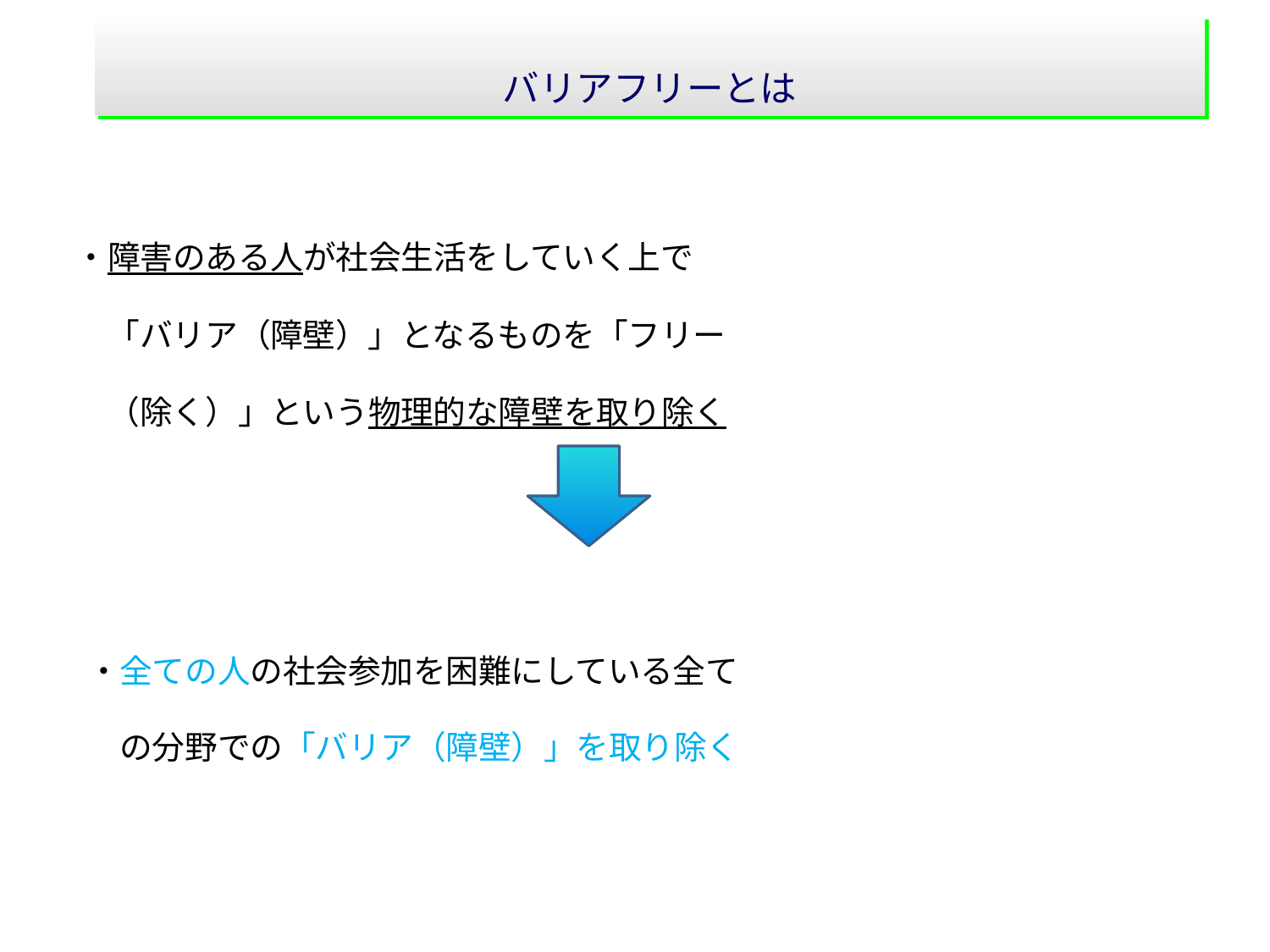

バリアフリーとは
・障害のある人が社会生活をしていく上で
　「バリア（障壁）」となるものを「フリー
　（除く）」という物理的な障壁を取り除く

・全ての人の社会参加を困難にしている全て
　の分野での「バリア（障壁）」を取り除く